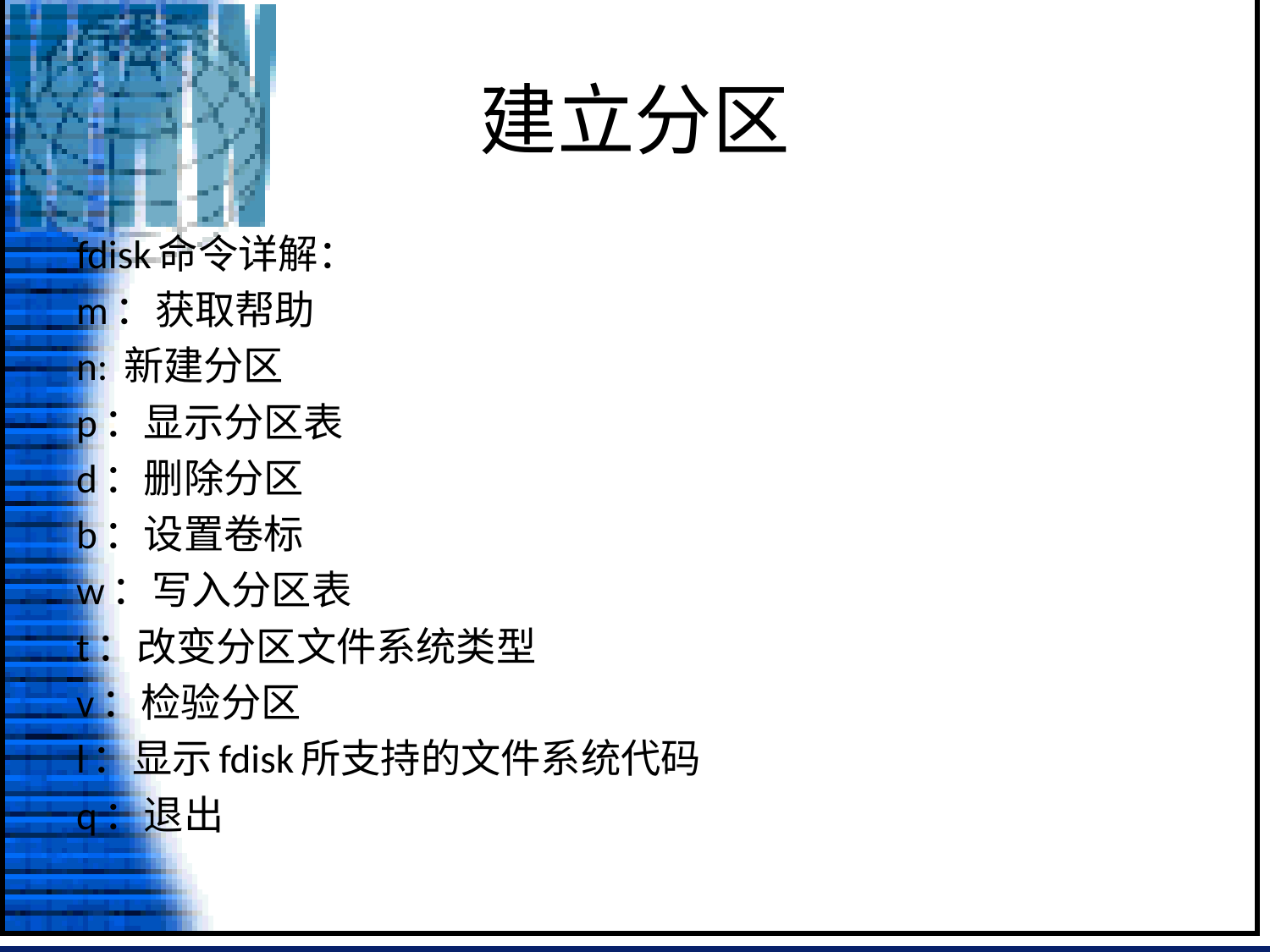

# 建立分区
fdisk命令详解：
m：获取帮助
n: 新建分区
p：显示分区表
d：删除分区
b：设置卷标
w：写入分区表
t：改变分区文件系统类型
v：检验分区
l：显示fdisk所支持的文件系统代码
q：退出